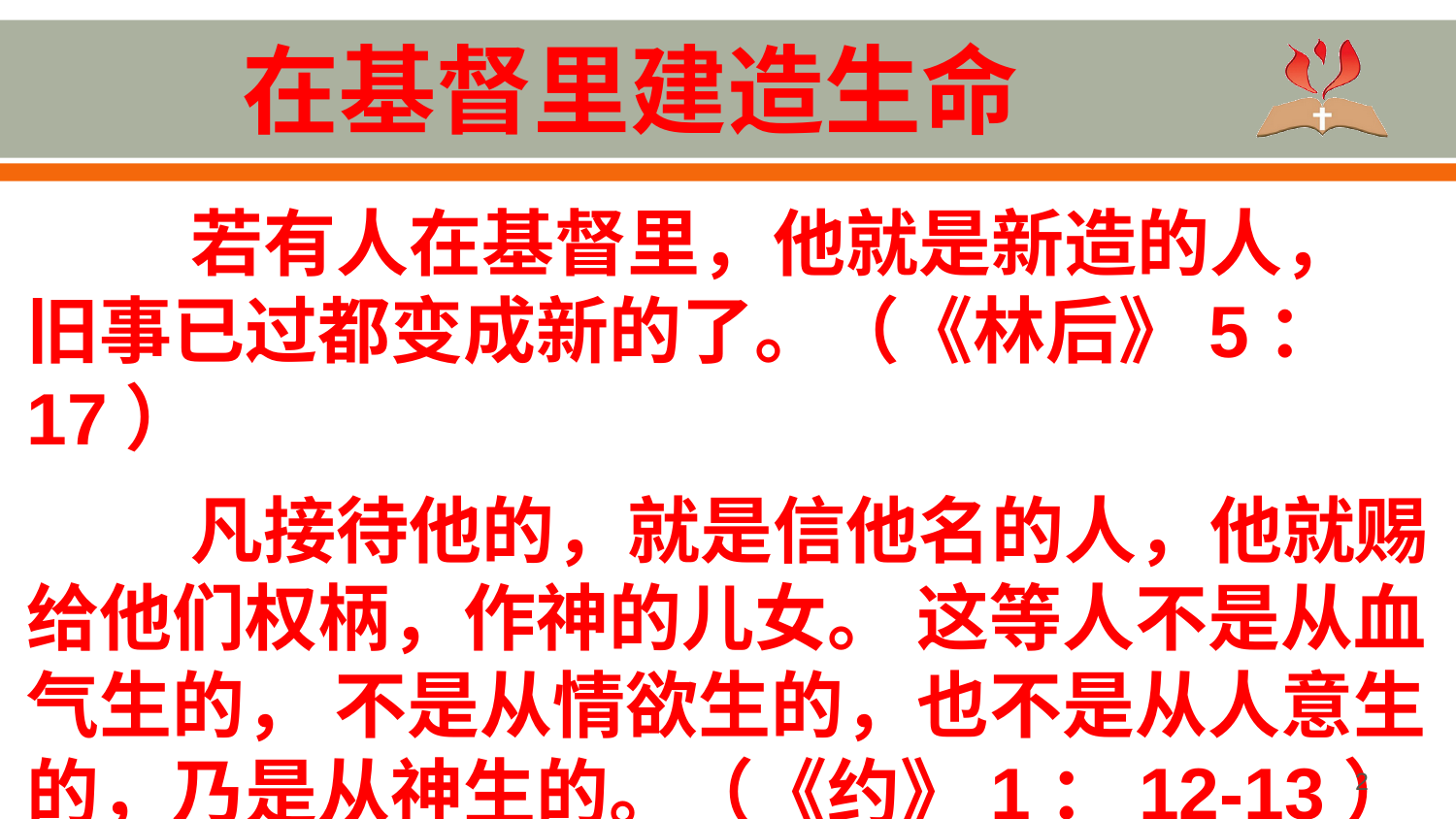

# 在基督里建造生命
     若有人在基督里，他就是新造的人， 旧事已过都变成新的了。（《林后》5：17）
     凡接待他的，就是信他名的人，他就赐给他们权柄，作神的儿女。 这等人不是从血气生的， 不是从情欲生的，也不是从人意生的，乃是从神生的。（《约》1：12-13）

2